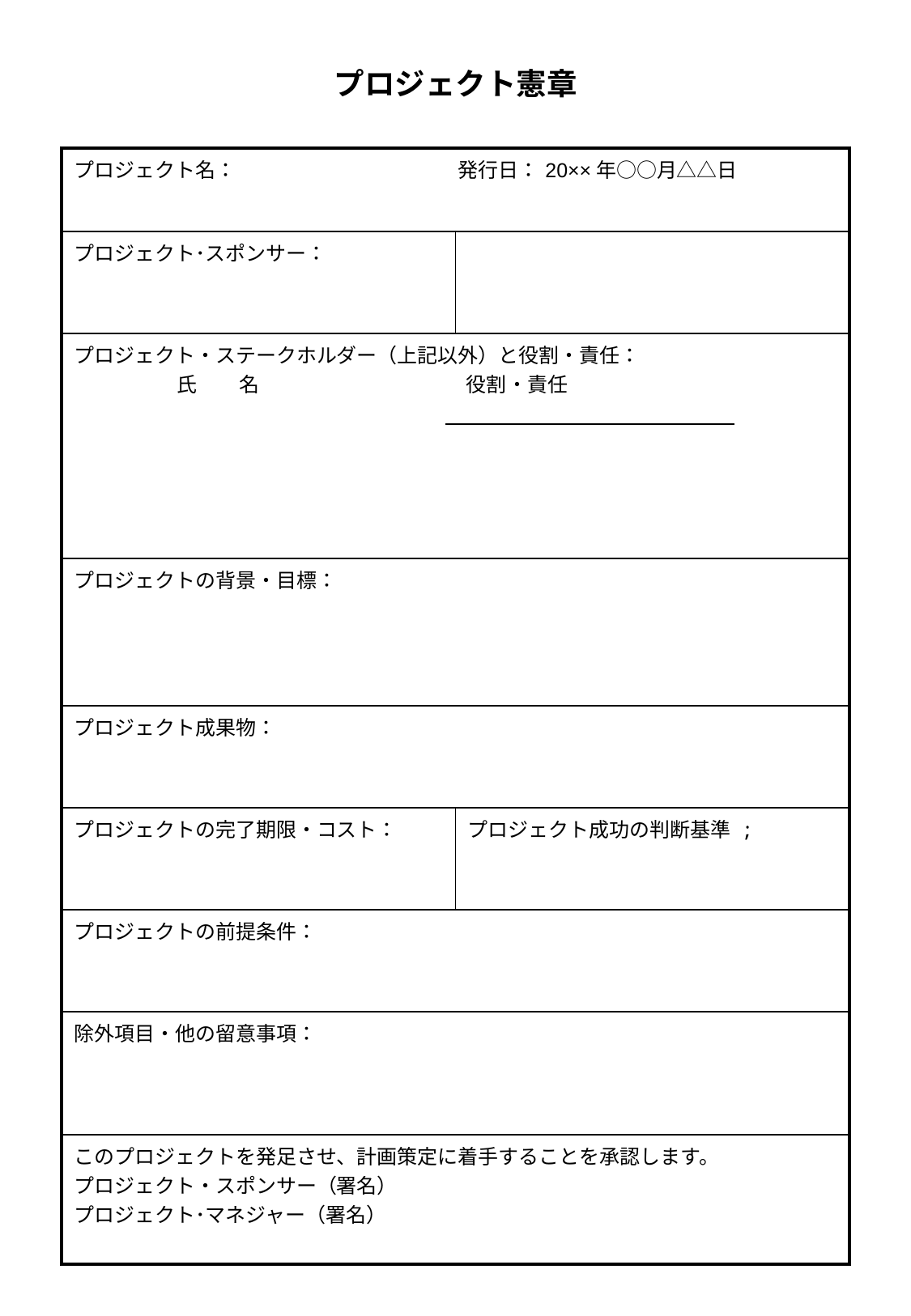

プロジェクト憲章
| プロジェクト名：　　　　　　　　　　　発行日：20××年○○月△△日 |  |
| --- | --- |
| プロジェクト･スポンサー： |  |
| プロジェクト・ステークホルダー（上記以外）と役割・責任： 　　　　　氏　　名　　　　　　　　　　役割・責任 |  |
| プロジェクトの背景・目標： |  |
| プロジェクト成果物： |  |
| プロジェクトの完了期限・コスト： | プロジェクト成功の判断基準 ; |
| プロジェクトの前提条件： |  |
| 除外項目・他の留意事項： |  |
| このプロジェクトを発足させ、計画策定に着手することを承認します。 プロジェクト・スポンサー（署名）　　　　　　　　　 プロジェクト･マネジャー（署名） |  |